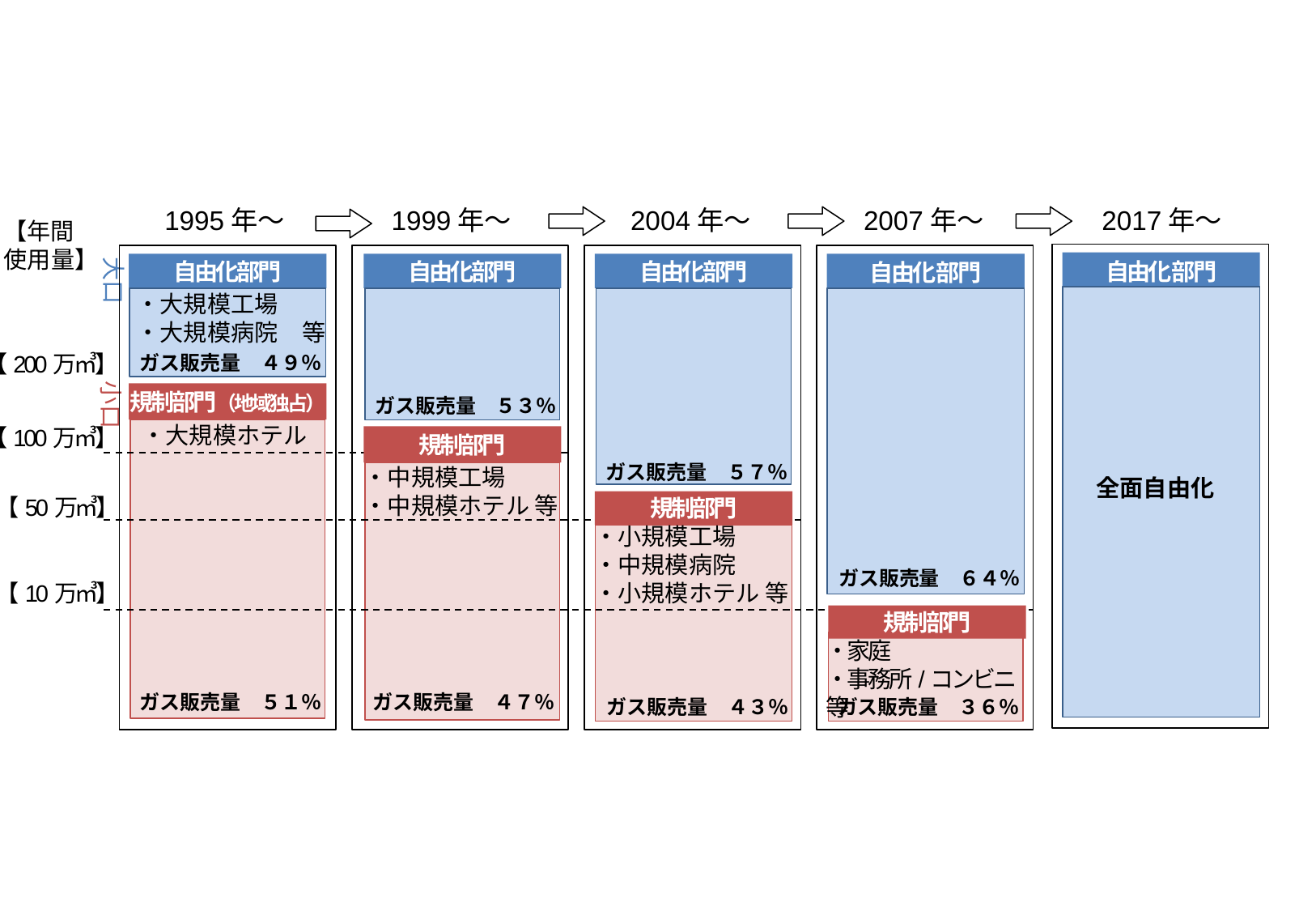

1

1995年～
1999年～
2004年～
2007年～
2017年～

・
【年間
使用量】

大口

自由化 部門
自由化部門
自由化部門
自由化部門
自由化 部門
・大規模工場
・大規模病院　等

【200万㎥】
ガス販売量　４９％
小口

規制部門（地域独占）
ガス販売量　５３％
・大規模ホテル
【100万㎥】

規制部門

・中規模工場
・中規模ホテル 等
ガス販売量　５７％

全面自由化
【50万㎥】
規制部門
・小規模工場
・中規模病院
・小規模ホテル 等

ガス販売量　６４％
【10万㎥】
規制部門
・家庭
・事務所/コンビニ 等

ガス販売量　５１％
ガス販売量　４７％
ガス販売量　４３％
ガス販売量　３６％